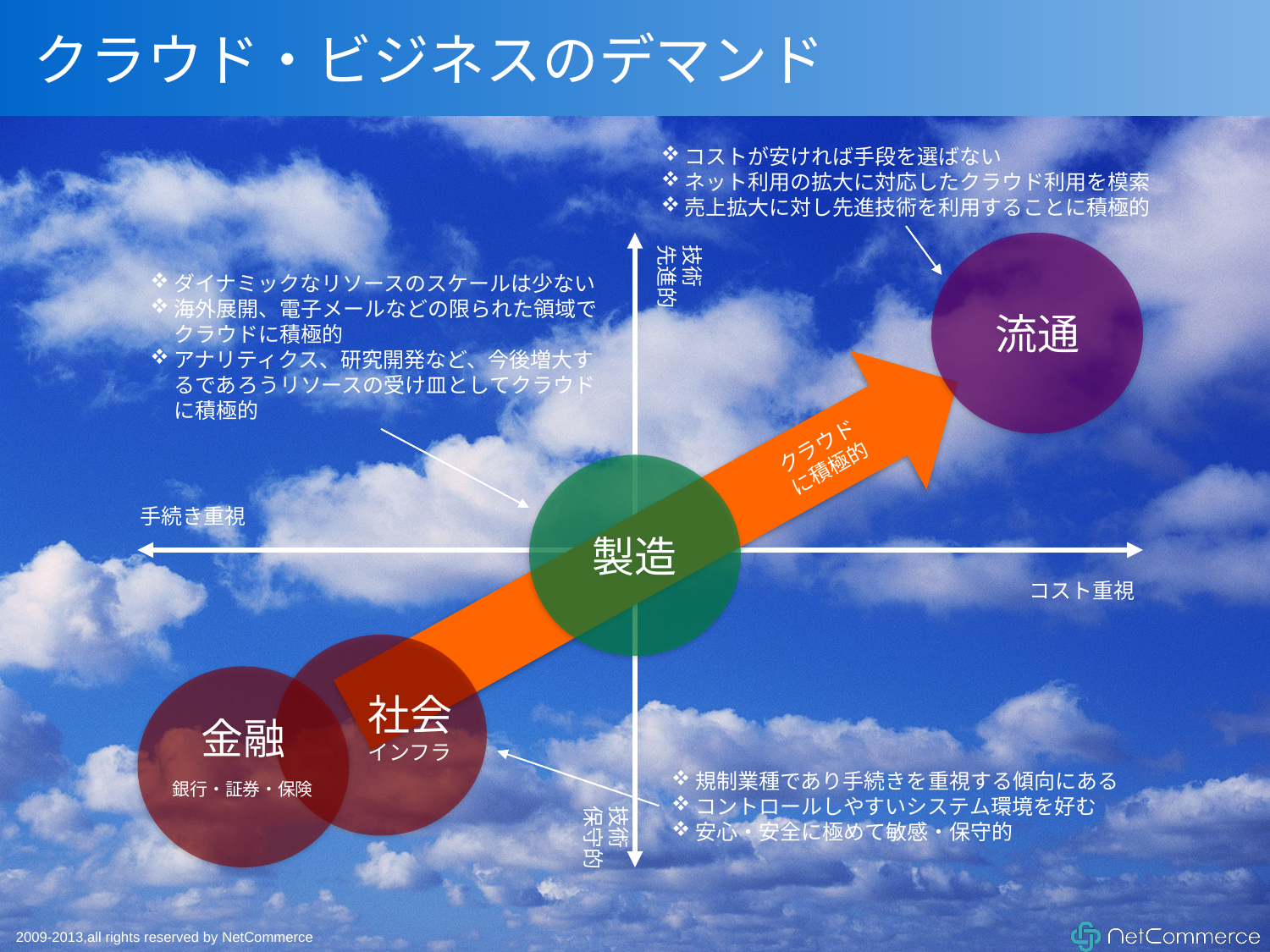

# クラウド・ビジネスのデマンド
コストが安ければ手段を選ばない
ネット利用の拡大に対応したクラウド利用を模索
売上拡大に対し先進技術を利用することに積極的
技術
先進的
手続き重視
コスト重視
技術
保守的
流通
ダイナミックなリソースのスケールは少ない
海外展開、電子メールなどの限られた領域でクラウドに積極的
アナリティクス、研究開発など、今後増大するであろうリソースの受け皿としてクラウドに積極的
クラウド
に積極的

製造

金融

社会
インフラ
規制業種であり手続きを重視する傾向にある
コントロールしやすいシステム環境を好む
安心・安全に極めて敏感・保守的
銀行・証券・保険